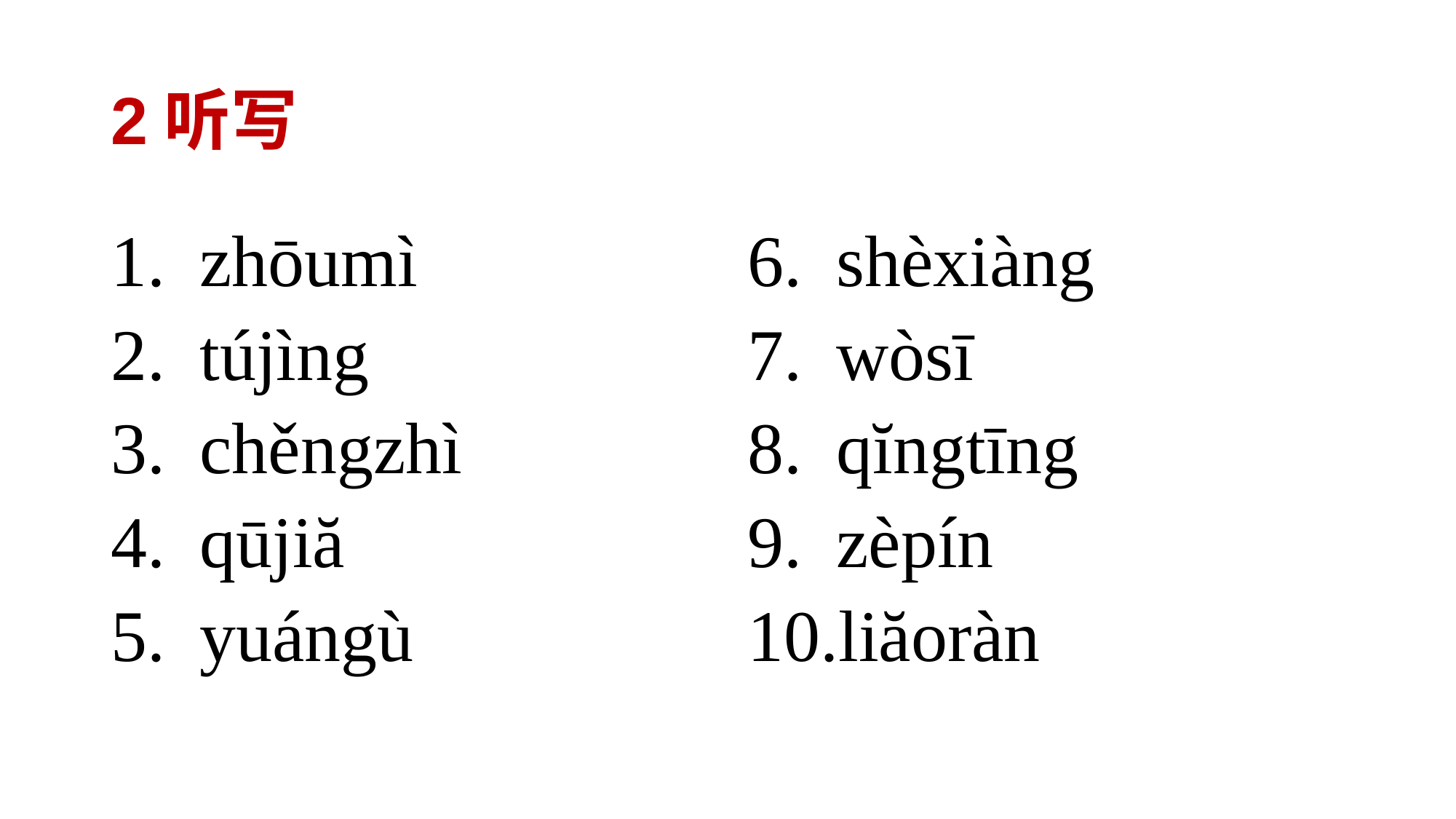

# 2听写
zhōumì
tújìng
chěngzhì
qūjiă
yuángù

shèxiàng
wòsī
qĭngtīng
zèpín
liăoràn